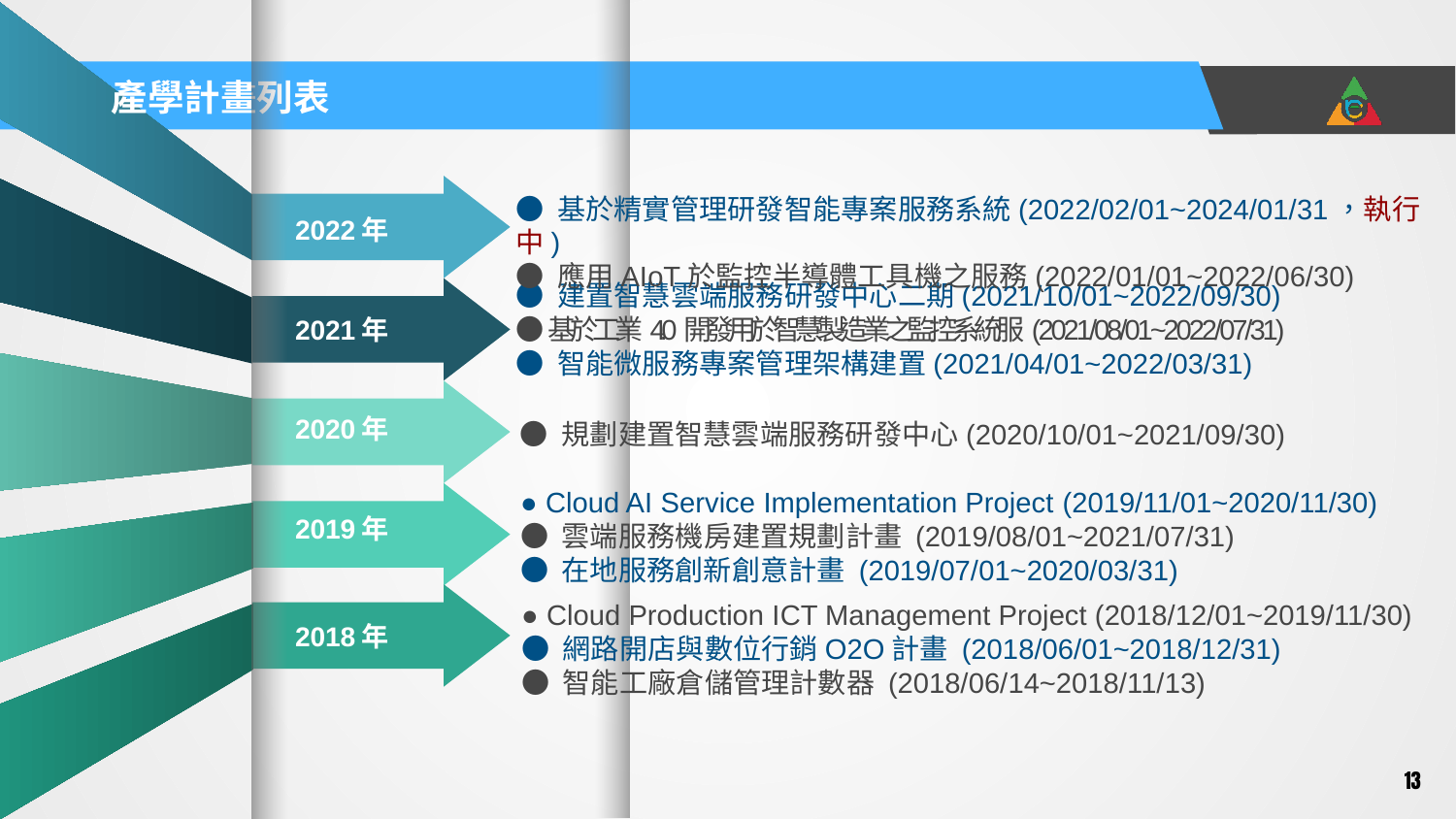

產學計畫列表

● 基於精實管理研發智能專案服務系統(2022/02/01~2024/01/31，執行中)
● 應用AIoT於監控半導體工具機之服務(2022/01/01~2022/06/30)

2022年
● 建置智慧雲端服務研發中心二期(2021/10/01~2022/09/30)
● 基於工業4.0開發用於智慧製造業之監控系統服(2021/08/01~2022/07/31)
● 智能微服務專案管理架構建置(2021/04/01~2022/03/31)

2021年

● 規劃建置智慧雲端服務研發中心(2020/10/01~2021/09/30)
2020年
● Cloud AI Service Implementation Project (2019/11/01~2020/11/30)
● 雲端服務機房建置規劃計畫 (2019/08/01~2021/07/31)
● 在地服務創新創意計畫 (2019/07/01~2020/03/31)

2019年

● Cloud Production ICT Management Project (2018/12/01~2019/11/30)
● 網路開店與數位行銷O2O計畫 (2018/06/01~2018/12/31)
● 智能工廠倉儲管理計數器 (2018/06/14~2018/11/13)

2018年
13